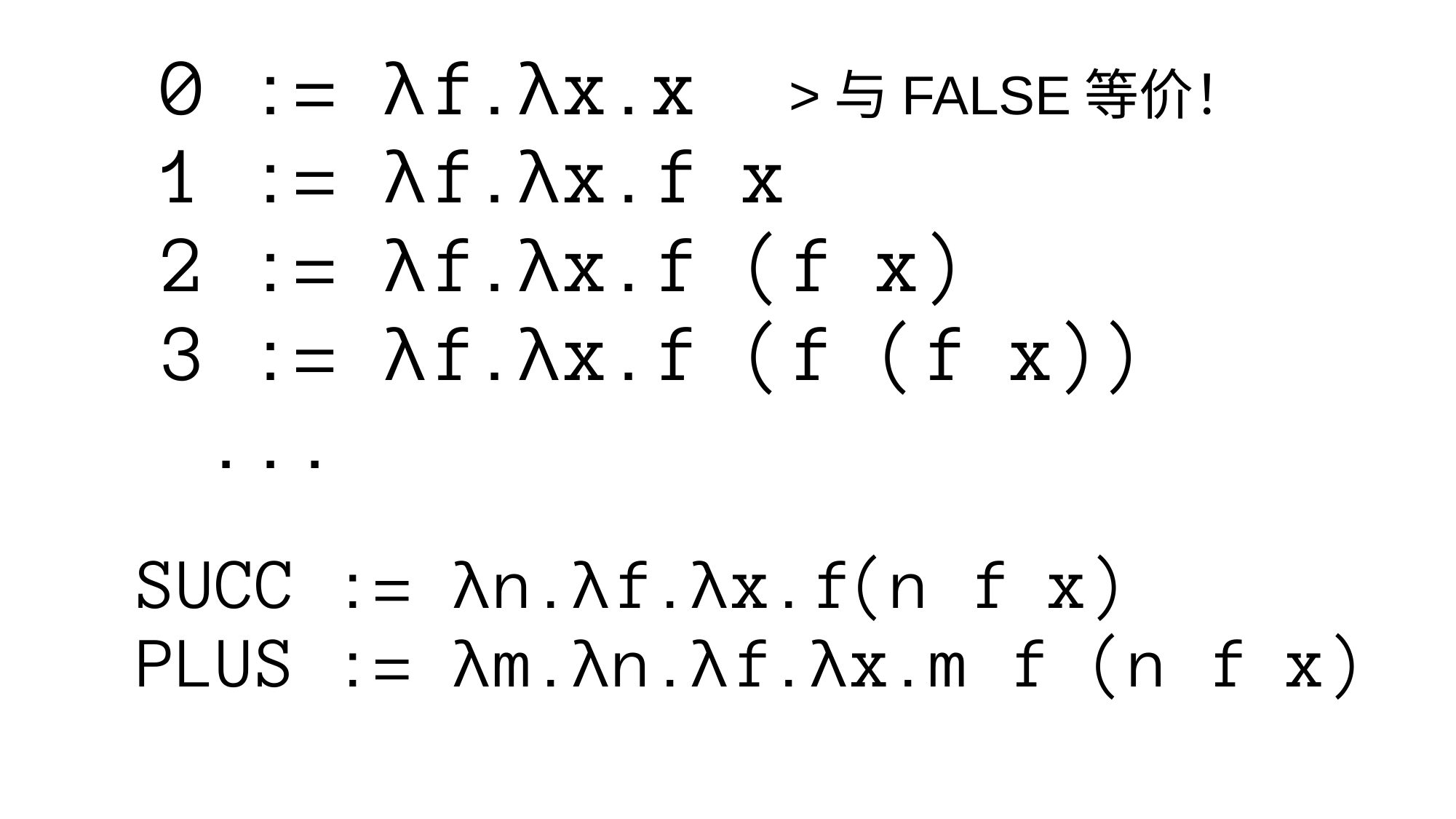

# 0 := λf.λx.x  >与FALSE等价！ 1 := λf.λx.f x 2 := λf.λx.f (f x) 3 := λf.λx.f (f (f x)) ...
SUCC := λn.λf.λx.f(n f x)
PLUS := λm.λn.λf.λx.m f (n f x)